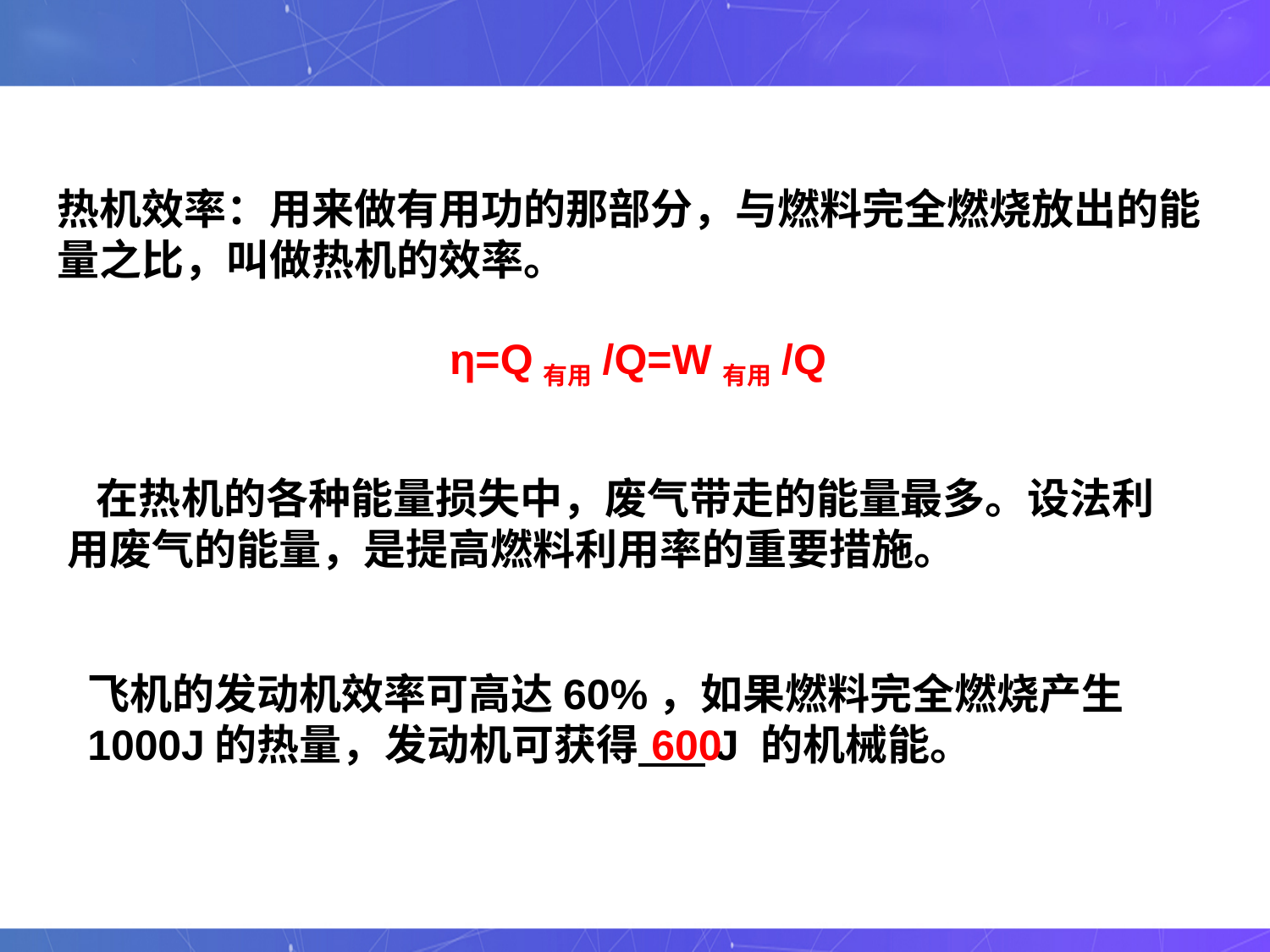

热机效率：用来做有用功的那部分，与燃料完全燃烧放出的能量之比，叫做热机的效率。
η=Q有用/Q=W有用/Q
  在热机的各种能量损失中，废气带走的能量最多。设法利用废气的能量，是提高燃料利用率的重要措施。
飞机的发动机效率可高达60%，如果燃料完全燃烧产生1000J的热量，发动机可获得       J 的机械能。
600